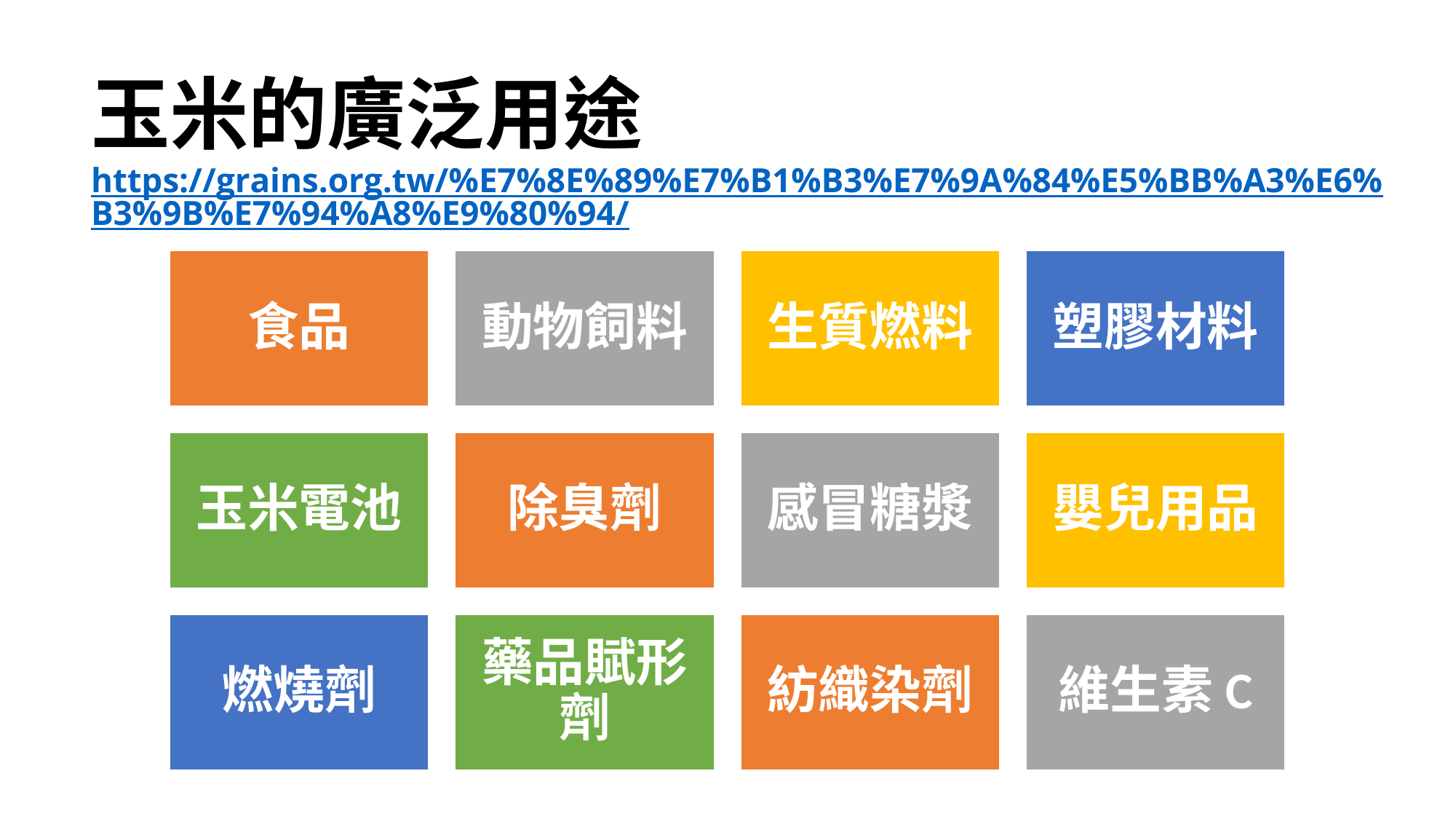

# 玉米的廣泛用途   https://grains.org.tw/%E7%8E%89%E7%B1%B3%E7%9A%84%E5%BB%A3%E6%B3%9B%E7%94%A8%E9%80%94/
食品
動物飼料
生質燃料
塑膠材料
玉米電池
除臭劑
感冒糖漿
嬰兒用品
燃燒劑
藥品賦形劑
紡織染劑
維生素C